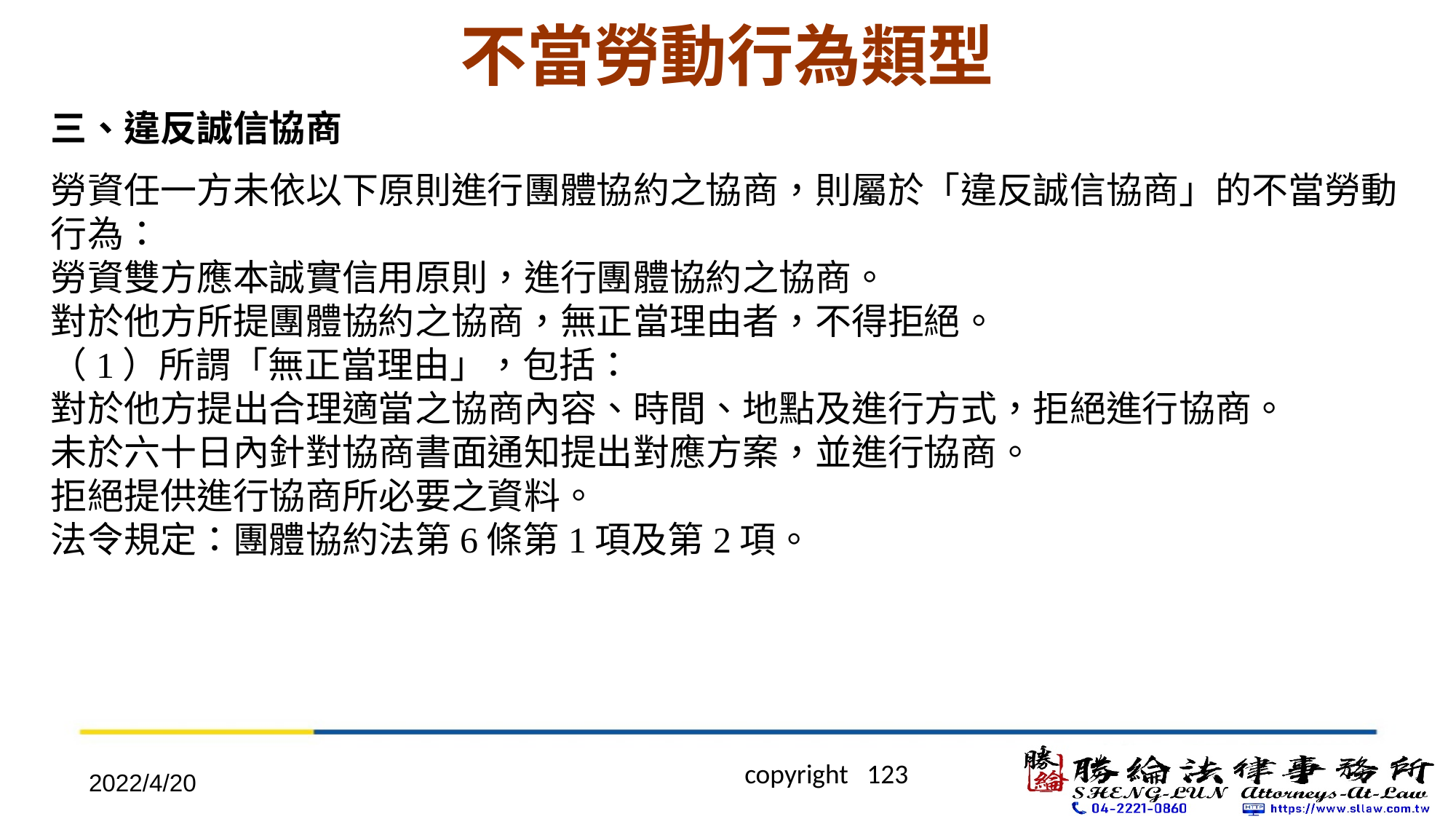

# 不當勞動行為類型
三、違反誠信協商

勞資任一方未依以下原則進行團體協約之協商，則屬於「違反誠信協商」的不當勞動行為：
勞資雙方應本誠實信用原則，進行團體協約之協商。
對於他方所提團體協約之協商，無正當理由者，不得拒絕。
（1）所謂「無正當理由」，包括：
對於他方提出合理適當之協商內容、時間、地點及進行方式，拒絕進行協商。
未於六十日內針對協商書面通知提出對應方案，並進行協商。
拒絕提供進行協商所必要之資料。
法令規定：團體協約法第6條第1項及第2項。

2022/4/20
 copyright   123